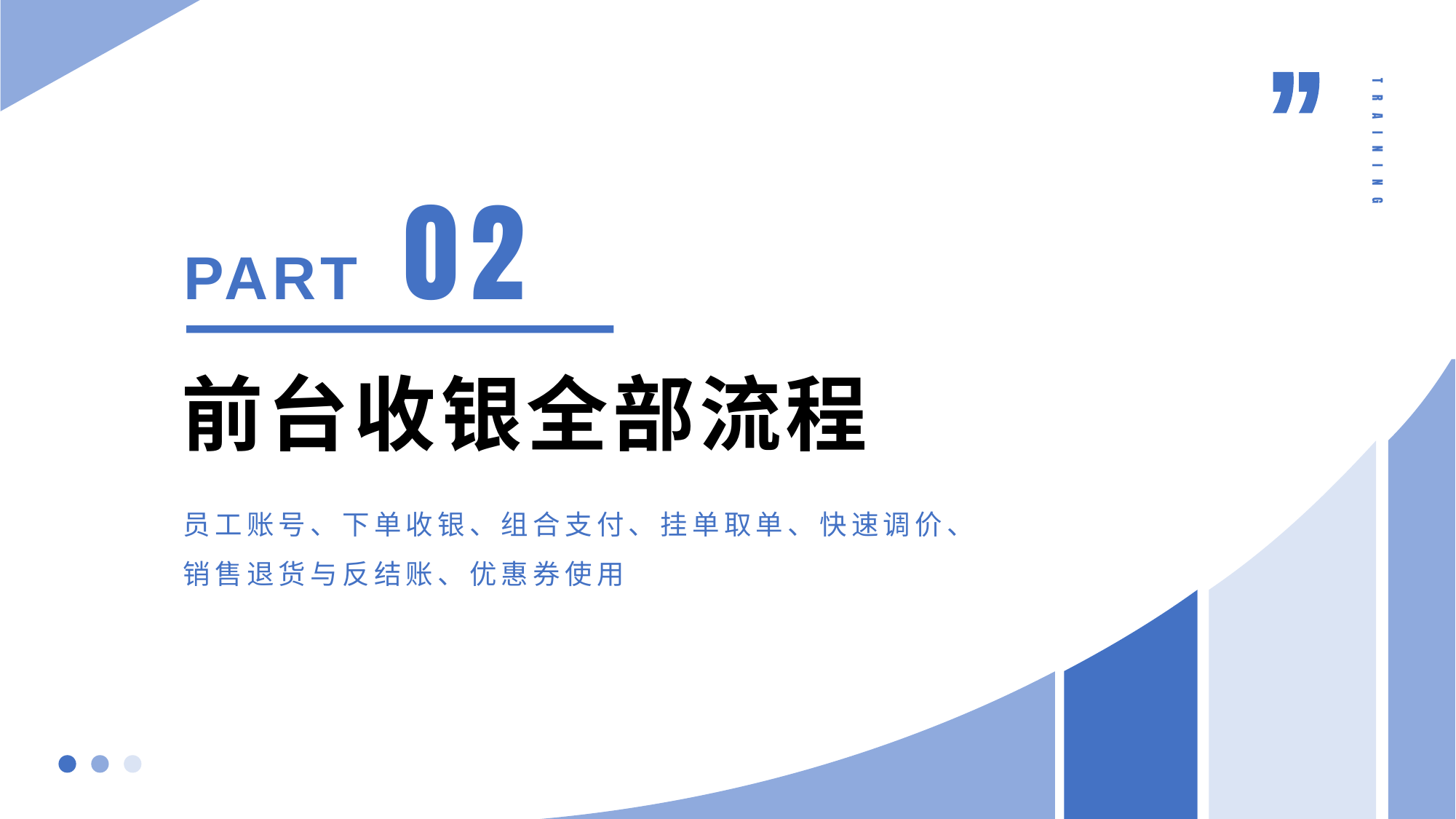

TRAINING

02
PART

前台收银全部流程

员工账号、下单收银、组合支付、挂单取单、快速调价、
销售退货与反结账、优惠券使用